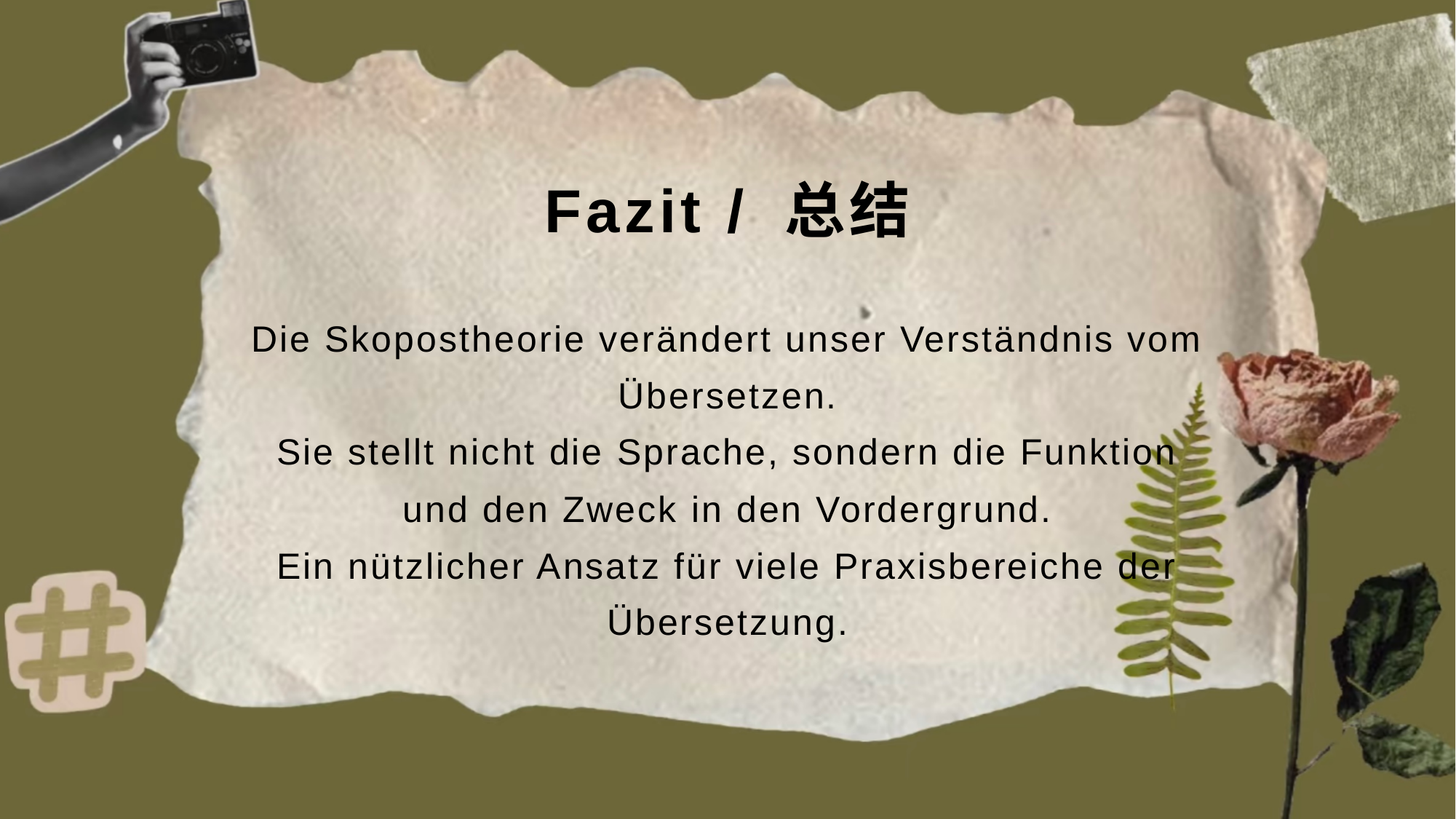

# Fazit / 总结
Die Skopostheorie verändert unser Verständnis vom Übersetzen.
Sie stellt nicht die Sprache, sondern die Funktion und den Zweck in den Vordergrund.
Ein nützlicher Ansatz für viele Praxisbereiche der Übersetzung.